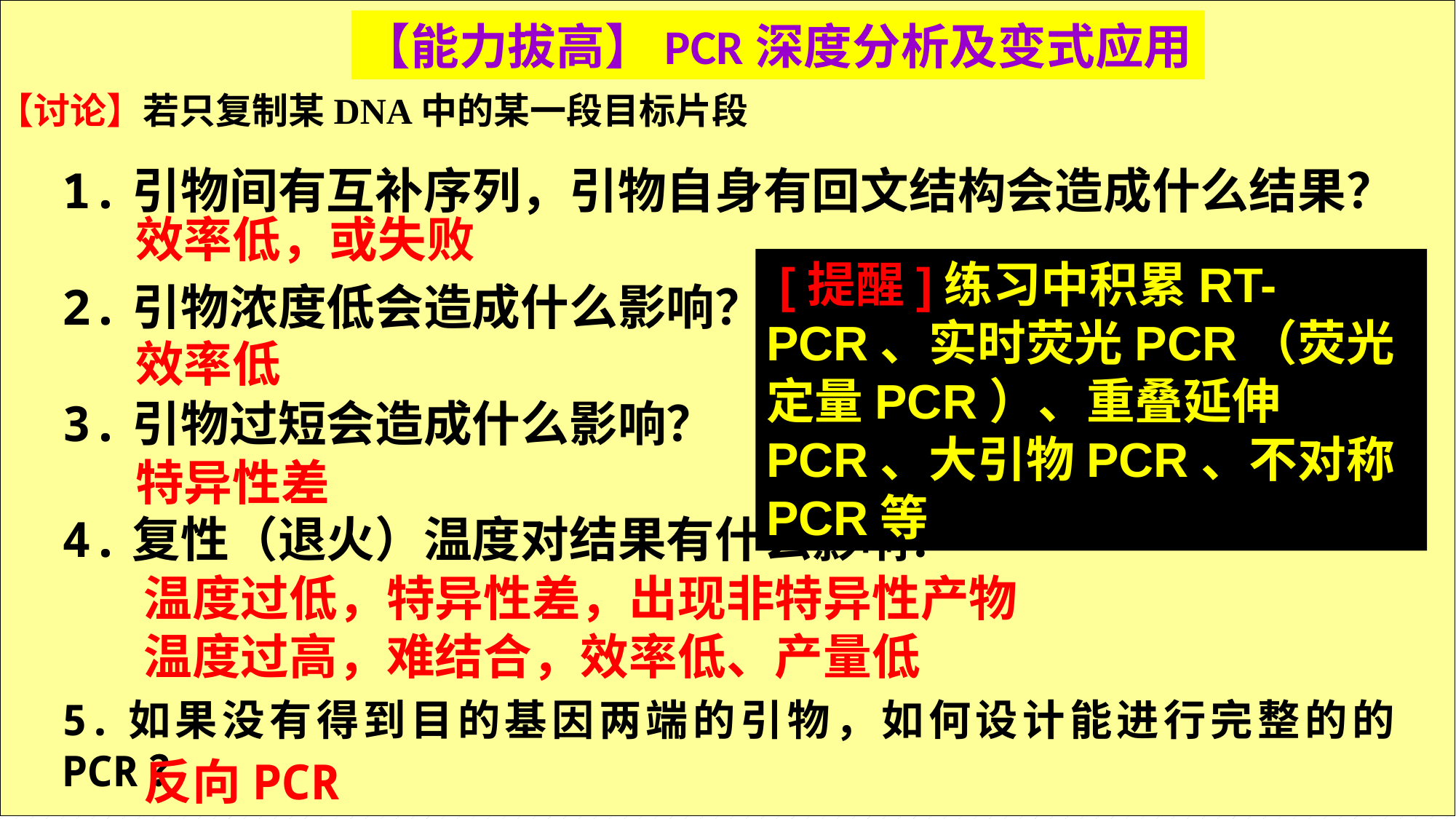

【能力拔高】PCR深度分析及变式应用
【讨论】若只复制某DNA中的某一段目标片段
1.引物间有互补序列，引物自身有回文结构会造成什么结果？

2.引物浓度低会造成什么影响？

3.引物过短会造成什么影响？

4.复性（退火）温度对结果有什么影响？
效率低，或失败
 [提醒]练习中积累RT-PCR、实时荧光PCR（荧光定量PCR）、重叠延伸PCR、大引物PCR、不对称PCR等
效率低
特异性差
温度过低，特异性差，出现非特异性产物
温度过高，难结合，效率低、产量低
5.如果没有得到目的基因两端的引物，如何设计能进行完整的的PCR？
反向PCR